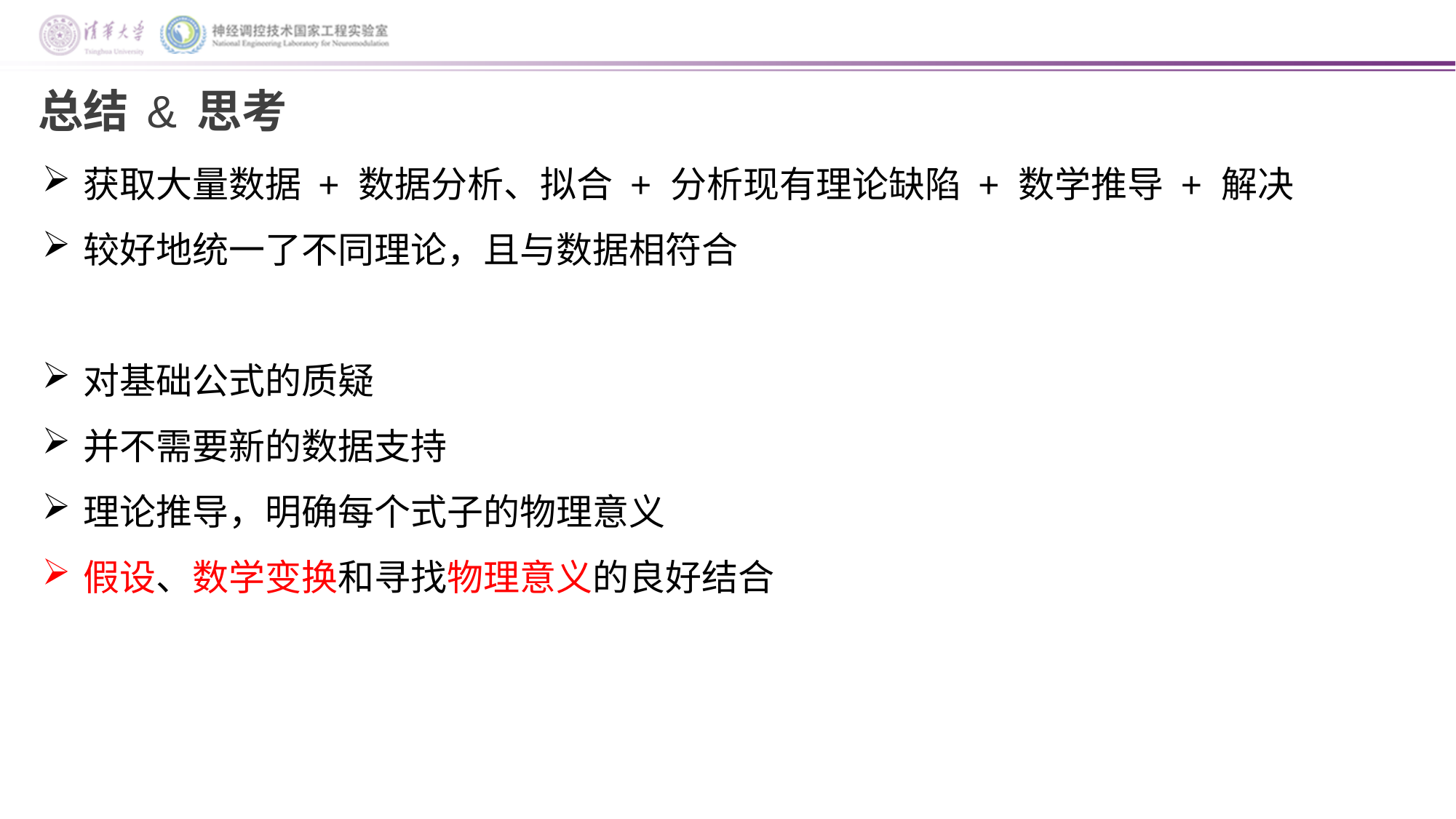

总结 & 思考
获取大量数据 + 数据分析、拟合 + 分析现有理论缺陷 + 数学推导 + 解决
较好地统一了不同理论，且与数据相符合

对基础公式的质疑
并不需要新的数据支持
理论推导，明确每个式子的物理意义
假设、数学变换和寻找物理意义的良好结合